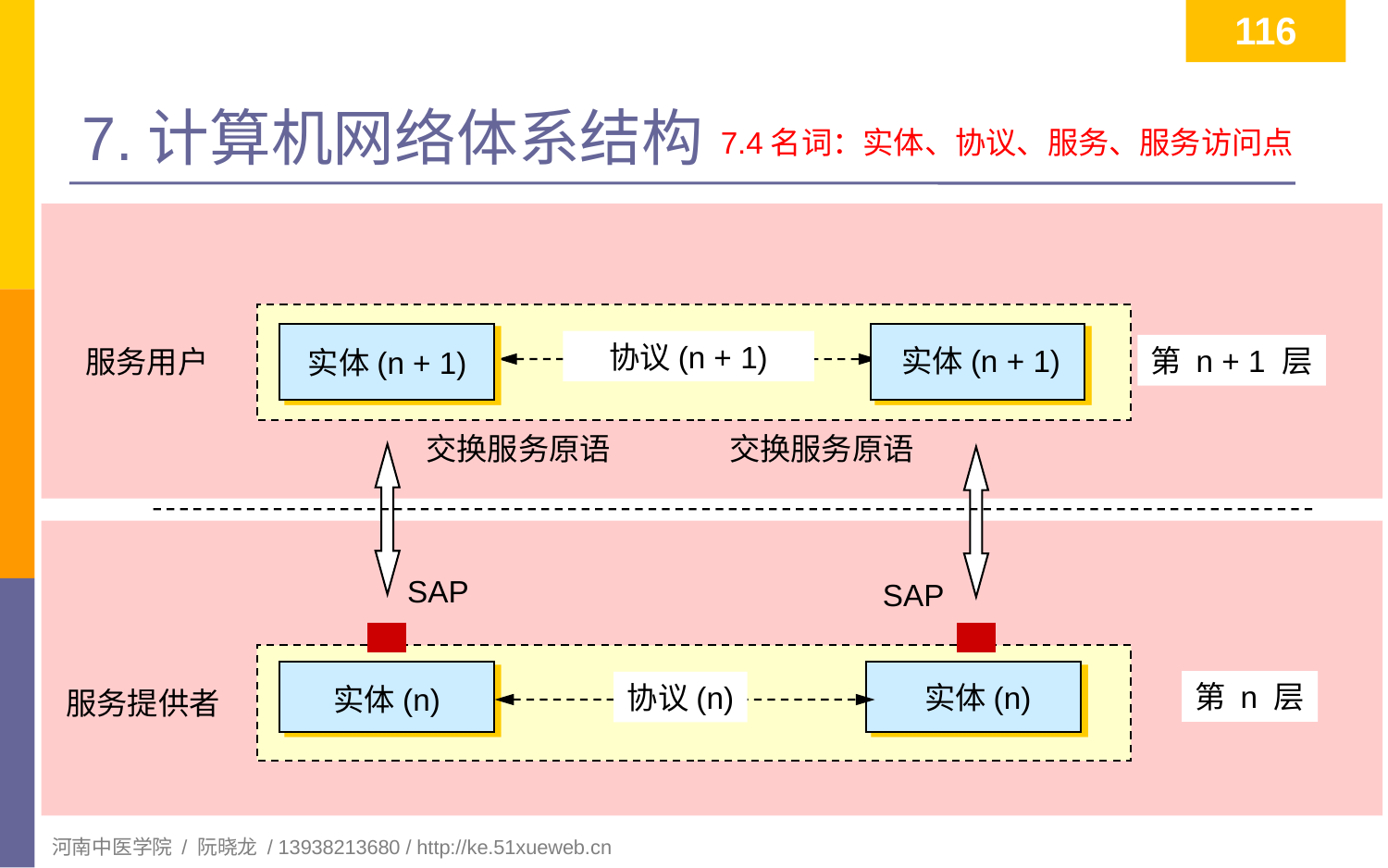

116

# 7.计算机网络体系结构
7.4名词：实体、协议、服务、服务访问点

协议(n + 1)
实体(n + 1)
第 n + 1 层
服务用户
实体(n + 1)

交换服务原语
交换服务原语

SAP
SAP

第 n 层
协议(n)
实体(n)
实体(n)
服务提供者